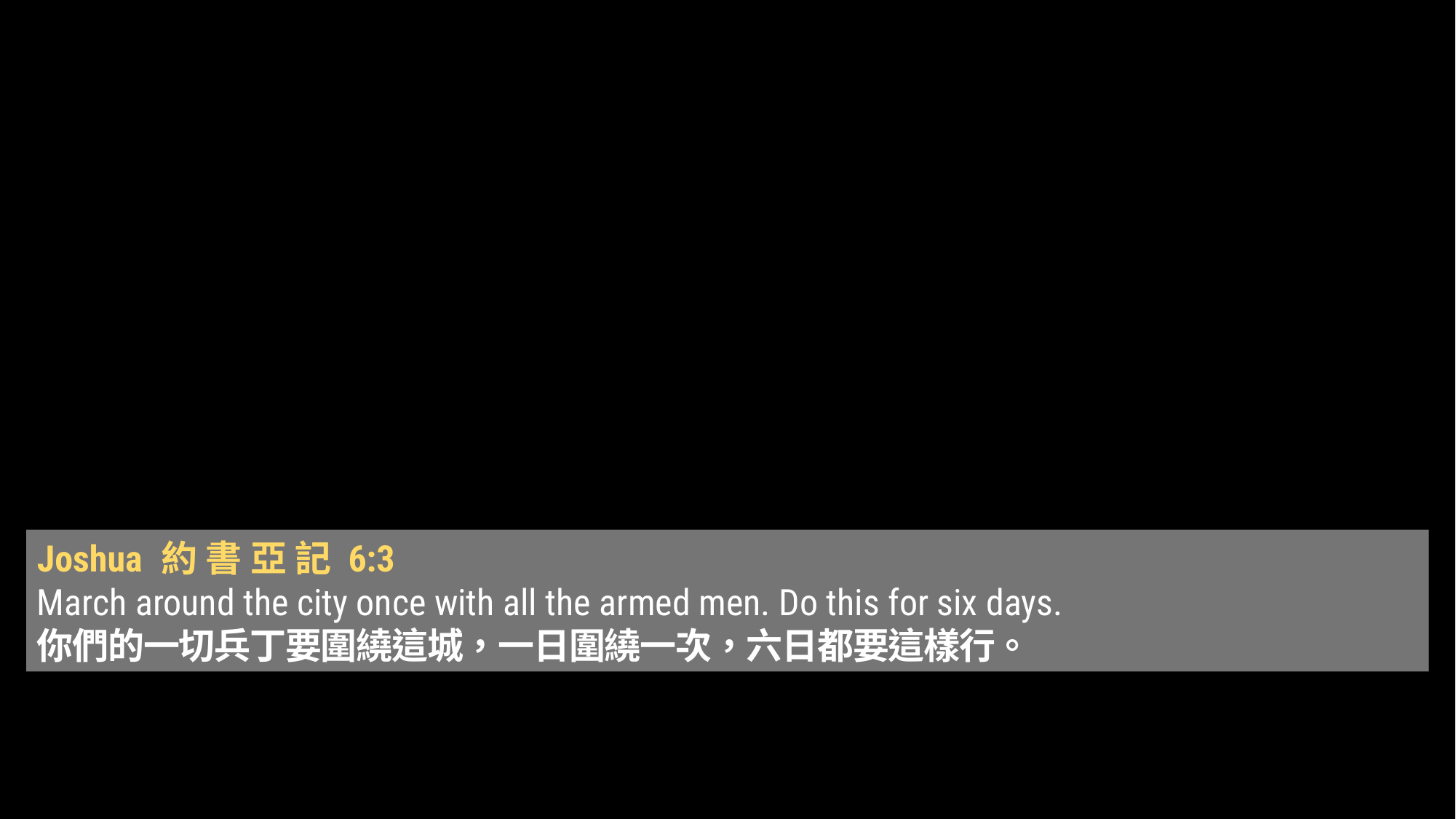

Joshua 約 書 亞 記 6:3
March around the city once with all the armed men. Do this for six days.
你 們 的 一 切 兵 丁 要 圍 繞 這 城 ， 一 日 圍 繞 一 次 ， 六 日 都 要 這 樣 行 。